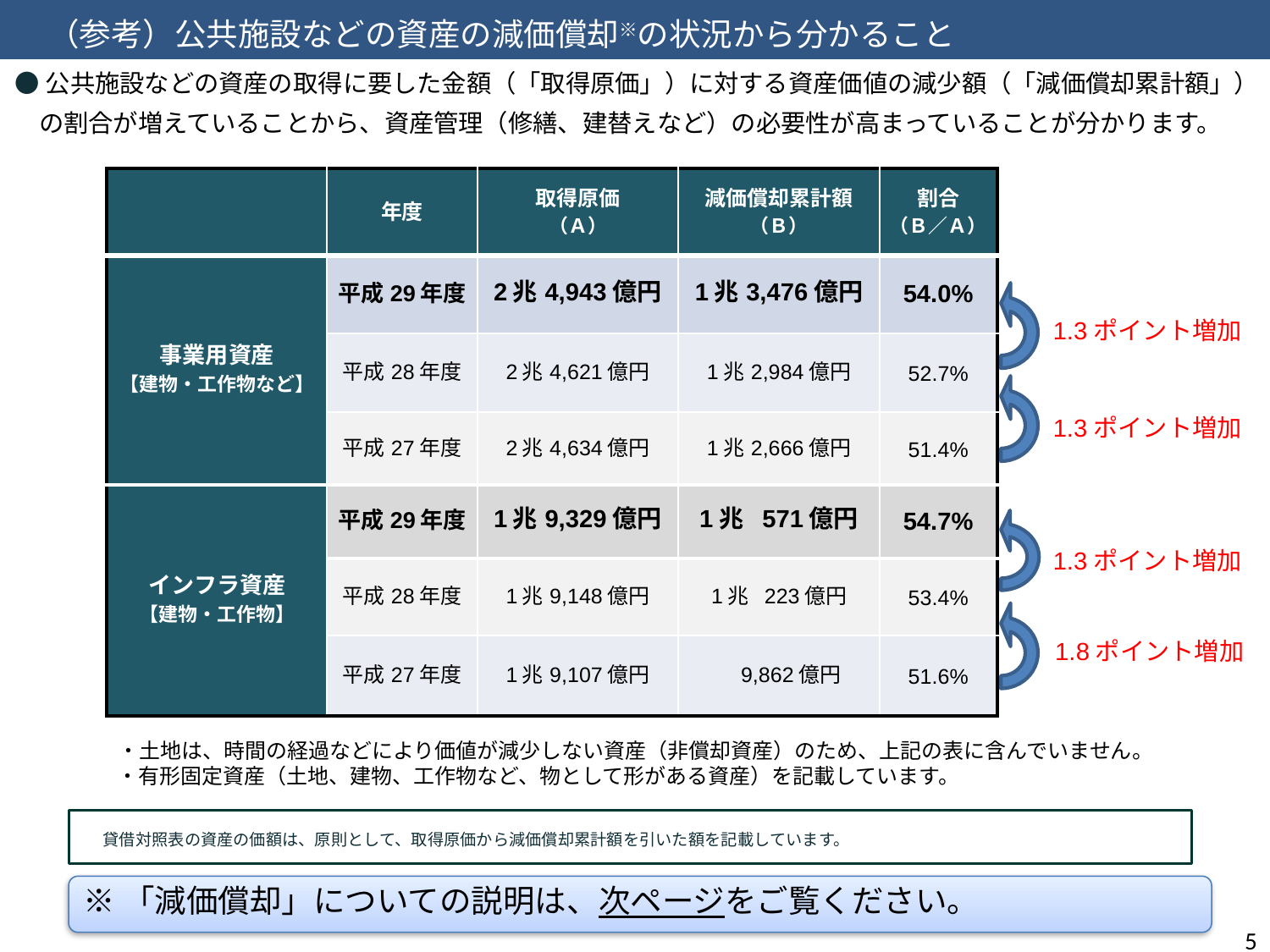

# （参考）公共施設などの資産の減価償却※の状況から分かること
|  |
| --- |
●公共施設などの資産の取得に要した金額（「取得原価」）に対する資産価値の減少額（「減価償却累計額」）
　の割合が増えていることから、資産管理（修繕、建替えなど）の必要性が高まっていることが分かります。
|  | 年度 | 取得原価 （Ａ） | 減価償却累計額 （Ｂ） | 割合 （Ｂ／Ａ） |
| --- | --- | --- | --- | --- |
| 事業用資産 【建物・工作物など】 | 平成29年度 | 2兆4,943億円 | 1兆3,476億円 | 54.0% |
|  | 平成28年度 | 2兆4,621億円 | 1兆2,984億円 | 52.7% |
|  | 平成27年度 | 2兆4,634億円 | 1兆2,666億円 | 51.4% |
| インフラ資産 【建物・工作物】 | 平成29年度 | 1兆9,329億円 | 1兆 571億円 | 54.7% |
|  | 平成28年度 | 1兆9,148億円 | 1兆 223億円 | 53.4% |
|  | 平成27年度 | 1兆9,107億円 | 9,862億円 | 51.6% |

1.3ポイント増加

1.3ポイント増加

1.3ポイント増加

1.8ポイント増加
 ・土地は、時間の経過などにより価値が減少しない資産（非償却資産）のため、上記の表に含んでいません。
 ・有形固定資産（土地、建物、工作物など、物として形がある資産）を記載しています。
　貸借対照表の資産の価額は、原則として、取得原価から減価償却累計額を引いた額を記載しています。
※「減価償却」についての説明は、次ページをご覧ください。
5